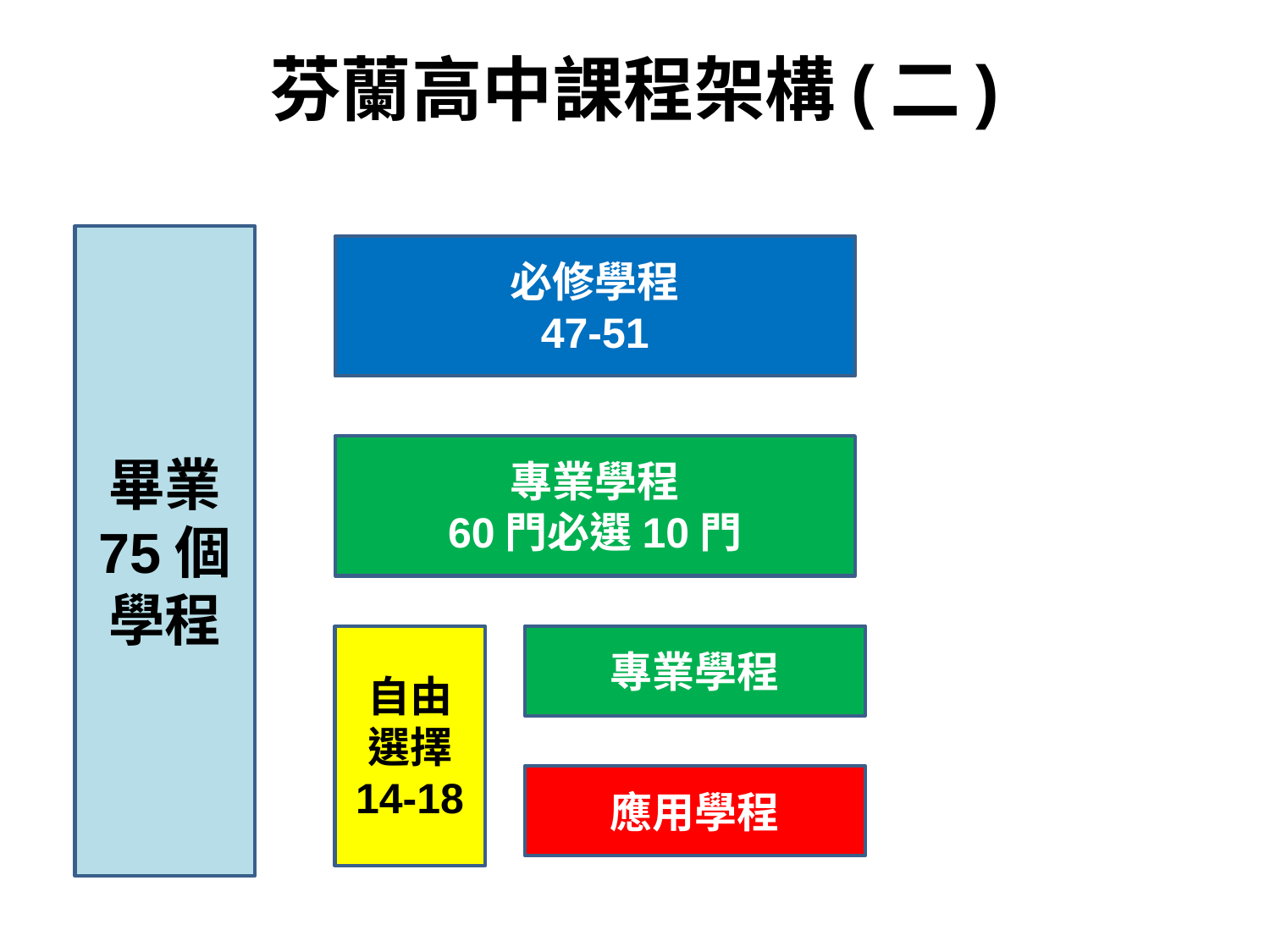

芬蘭高中課程架構(二)
畢業
75個學程
必修學程
47-51
專業學程
60門必選10門
自由選擇
14-18
專業學程
應用學程